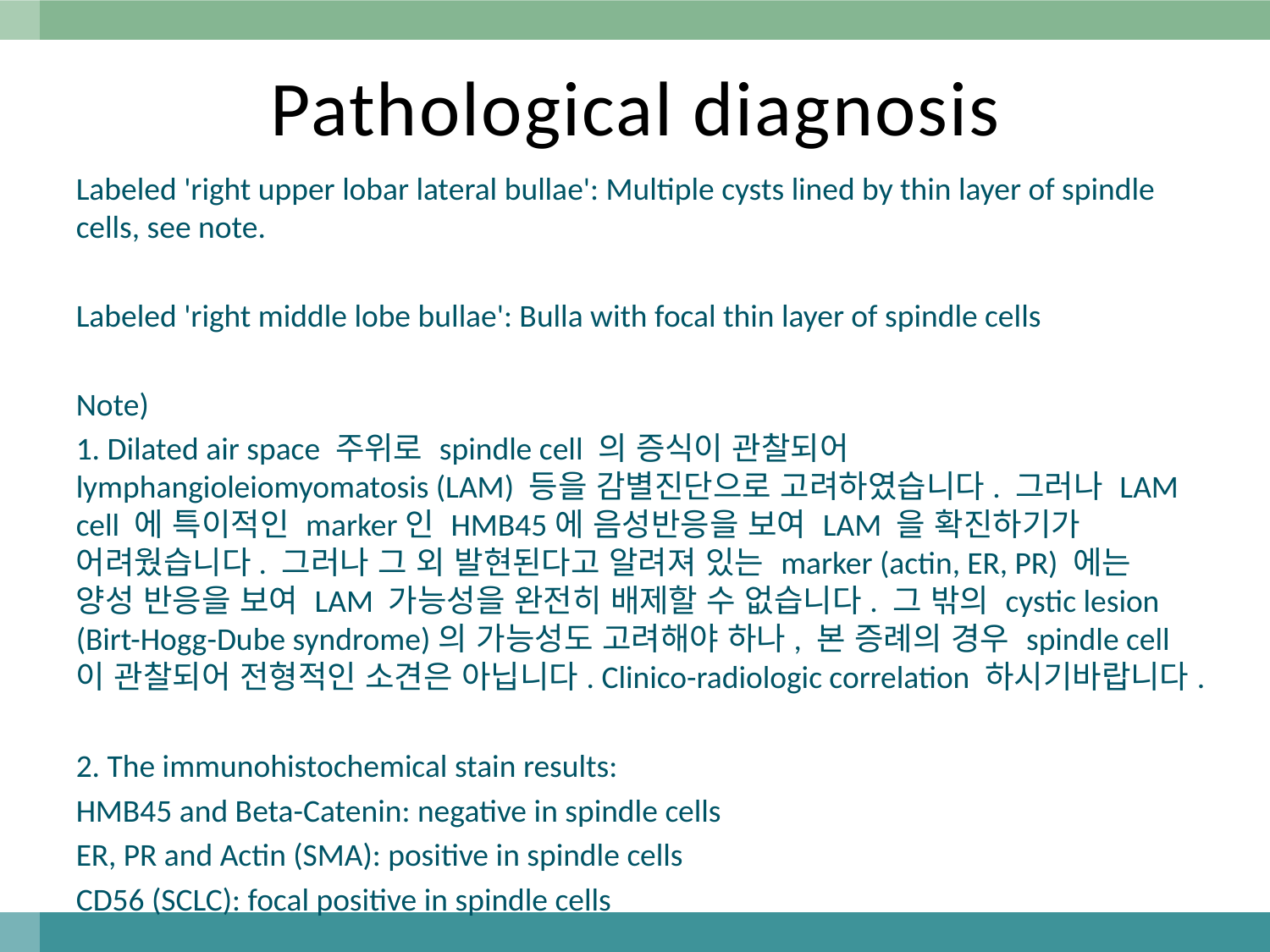

# Pathological diagnosis
Labeled 'right upper lobar lateral bullae': Multiple cysts lined by thin layer of spindle cells, see note.

Labeled 'right middle lobe bullae': Bulla with focal thin layer of spindle cells

Note)
1. Dilated air space 주위로 spindle cell 의 증식이 관찰되어 lymphangioleiomyomatosis (LAM) 등을 감별진단으로 고려하였습니다. 그러나 LAM cell 에 특이적인 marker인 HMB45에 음성반응을 보여 LAM 을 확진하기가 어려웠습니다. 그러나 그 외 발현된다고 알려져 있는 marker (actin, ER, PR) 에는 양성 반응을 보여 LAM 가능성을 완전히 배제할 수 없습니다. 그 밖의 cystic lesion (Birt-Hogg-Dube syndrome)의 가능성도 고려해야 하나, 본 증례의 경우 spindle cell이 관찰되어 전형적인 소견은 아닙니다. Clinico-radiologic correlation 하시기바랍니다.

2. The immunohistochemical stain results:
HMB45 and Beta-Catenin: negative in spindle cells
ER, PR and Actin (SMA): positive in spindle cells
CD56 (SCLC): focal positive in spindle cells